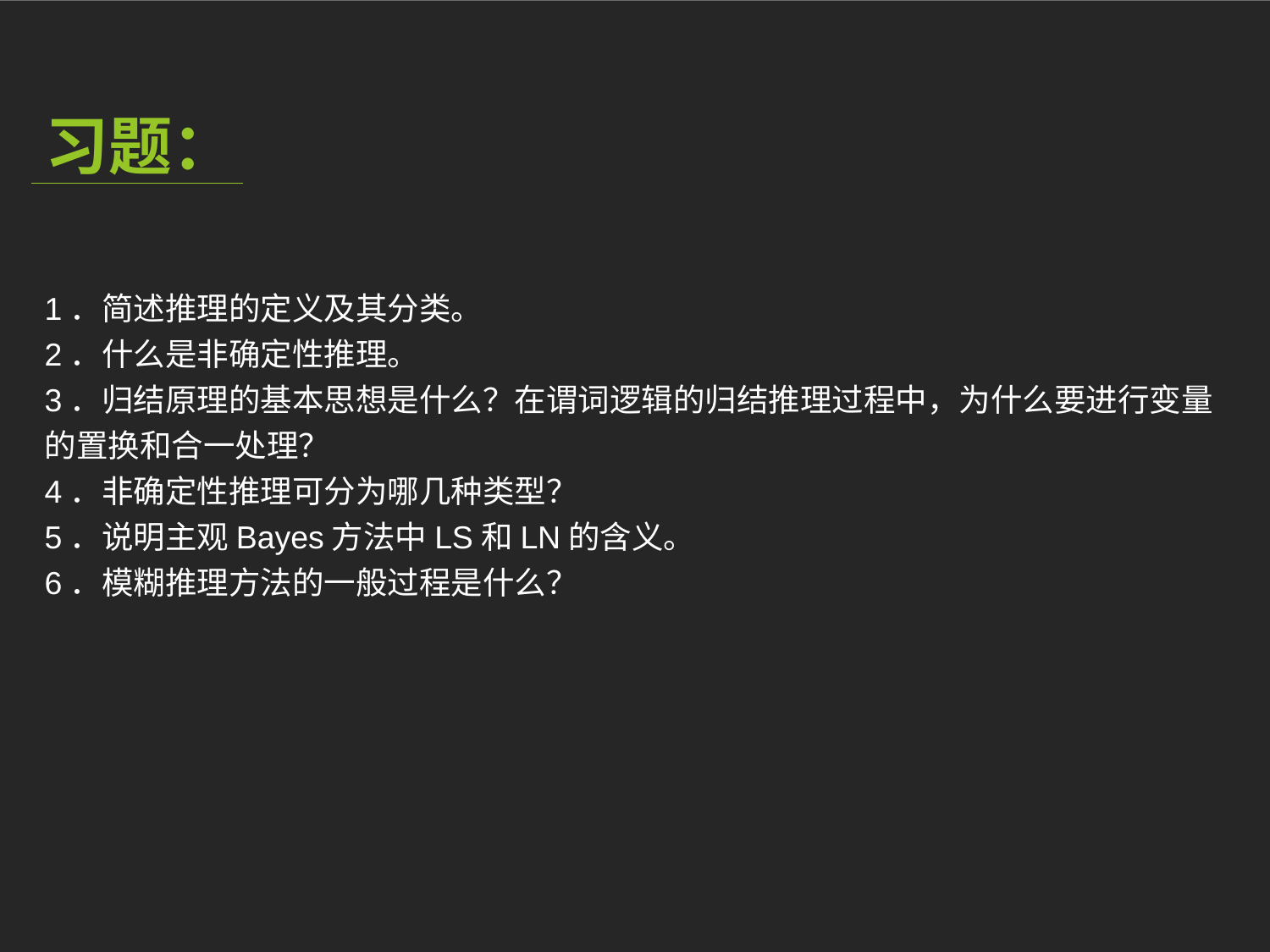

习题：
1．简述推理的定义及其分类。
2．什么是非确定性推理。
3．归结原理的基本思想是什么？在谓词逻辑的归结推理过程中，为什么要进行变量的置换和合一处理？
4．非确定性推理可分为哪几种类型？
5．说明主观Bayes方法中LS和LN的含义。
6．模糊推理方法的一般过程是什么？